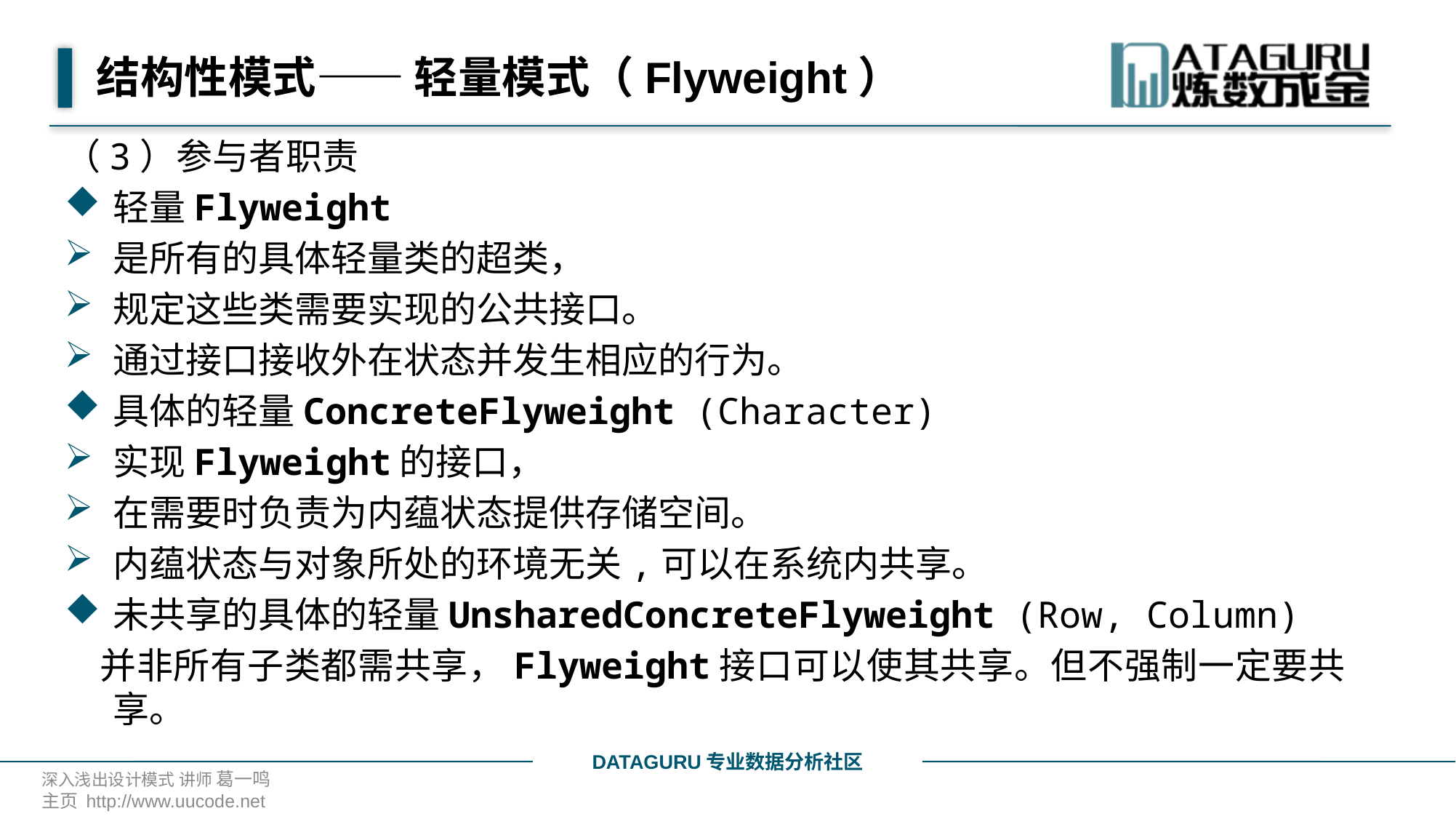

# 结构性模式—— 轻量模式（Flyweight）
（3）参与者职责
轻量Flyweight
是所有的具体轻量类的超类，
规定这些类需要实现的公共接口。
通过接口接收外在状态并发生相应的行为。
具体的轻量ConcreteFlyweight (Character)
实现Flyweight的接口，
在需要时负责为内蕴状态提供存储空间。
内蕴状态与对象所处的环境无关,可以在系统内共享。
未共享的具体的轻量UnsharedConcreteFlyweight (Row, Column)
   并非所有子类都需共享，Flyweight接口可以使其共享。但不强制一定要共享。